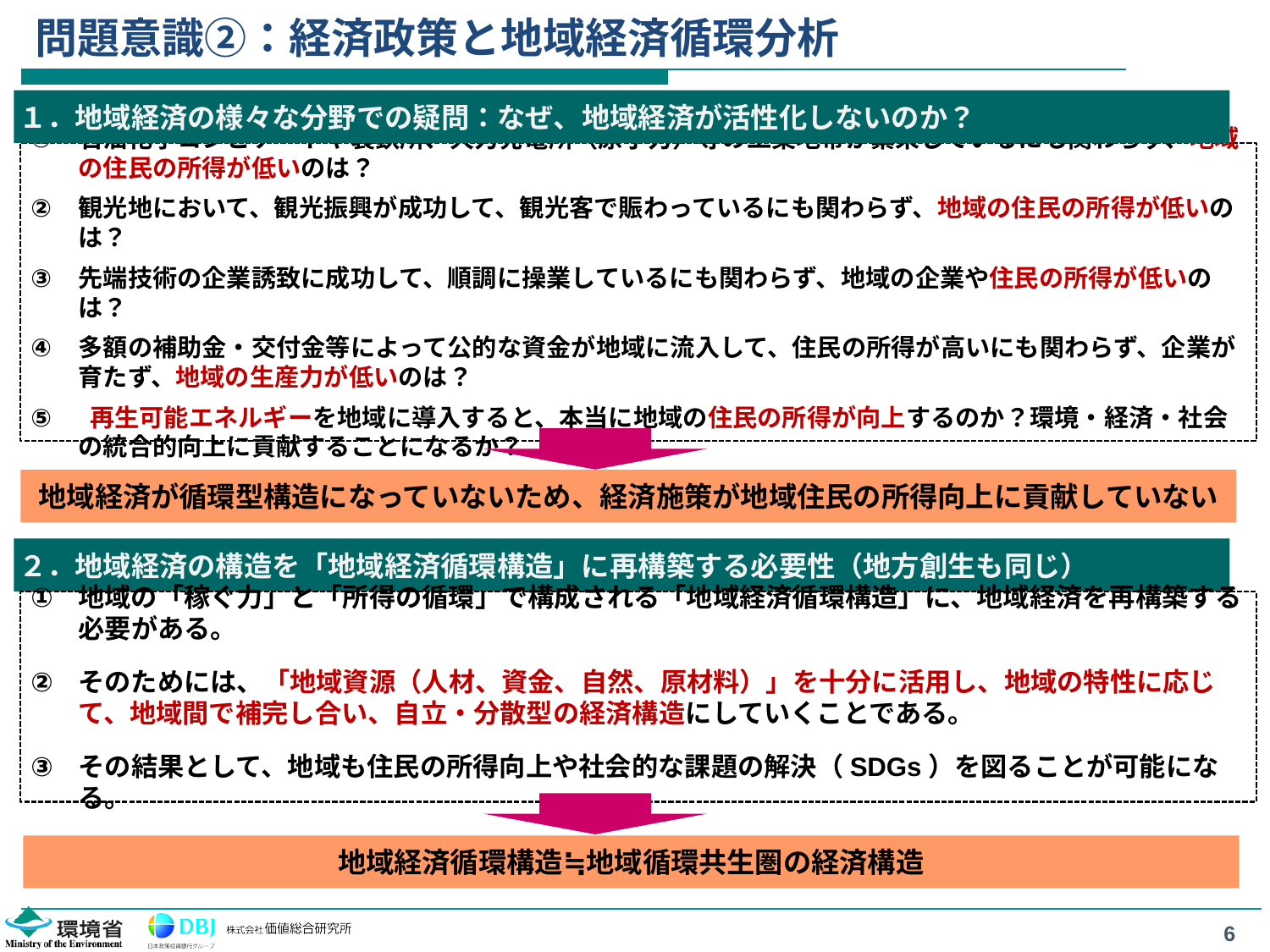

# 問題意識②：経済政策と地域経済循環分析
１．地域経済の様々な分野での疑問：なぜ、地域経済が活性化しないのか？
石油化学コンビナートや製鉄所、火力発電所（原子力）等の工業地帯が繁栄しているにも関わらず、地域の住民の所得が低いのは？
観光地において、観光振興が成功して、観光客で賑わっているにも関わらず、地域の住民の所得が低いのは？
先端技術の企業誘致に成功して、順調に操業しているにも関わらず、地域の企業や住民の所得が低いのは？
多額の補助金・交付金等によって公的な資金が地域に流入して、住民の所得が高いにも関わらず、企業が育たず、地域の生産力が低いのは？
 再生可能エネルギーを地域に導入すると、本当に地域の住民の所得が向上するのか？環境・経済・社会の統合的向上に貢献することになるか？

地域経済が循環型構造になっていないため、経済施策が地域住民の所得向上に貢献していない
２．地域経済の構造を「地域経済循環構造」に再構築する必要性（地方創生も同じ）
地域の「稼ぐ力」と「所得の循環」で構成される「地域経済循環構造」に、地域経済を再構築する必要がある。
そのためには、「地域資源（人材、資金、自然、原材料）」を十分に活用し、地域の特性に応じて、地域間で補完し合い、自立・分散型の経済構造にしていくことである。
その結果として、地域も住民の所得向上や社会的な課題の解決（SDGs）を図ることが可能になる。

地域経済循環構造≒地域循環共生圏の経済構造
6